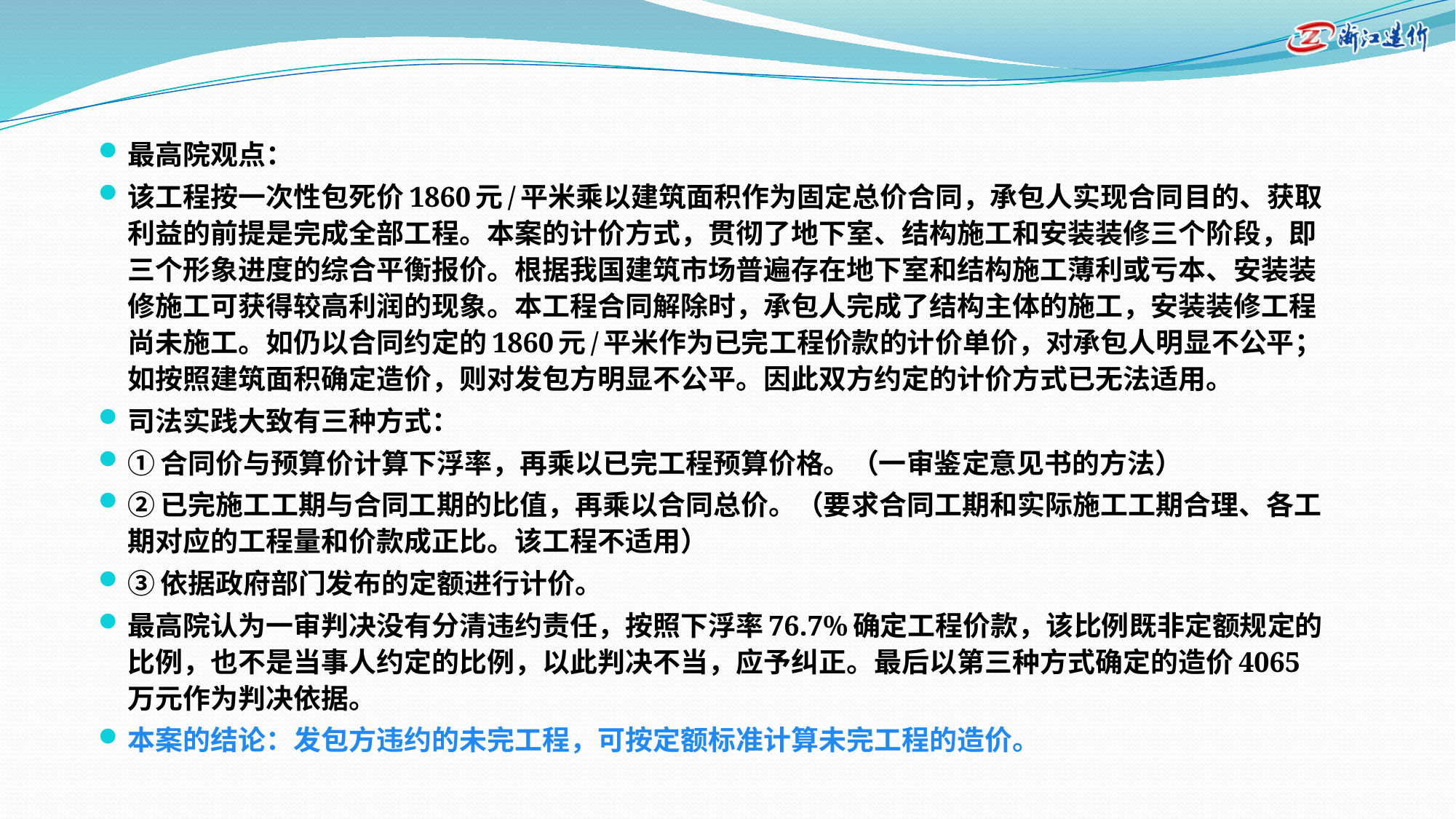

最高院观点：
该工程按一次性包死价1860元/平米乘以建筑面积作为固定总价合同，承包人实现合同目的、获取利益的前提是完成全部工程。本案的计价方式，贯彻了地下室、结构施工和安装装修三个阶段，即三个形象进度的综合平衡报价。根据我国建筑市场普遍存在地下室和结构施工薄利或亏本、安装装修施工可获得较高利润的现象。本工程合同解除时，承包人完成了结构主体的施工，安装装修工程尚未施工。如仍以合同约定的1860元/平米作为已完工程价款的计价单价，对承包人明显不公平；如按照建筑面积确定造价，则对发包方明显不公平。因此双方约定的计价方式已无法适用。
司法实践大致有三种方式：
①合同价与预算价计算下浮率，再乘以已完工程预算价格。（一审鉴定意见书的方法）
②已完施工工期与合同工期的比值，再乘以合同总价。（要求合同工期和实际施工工期合理、各工期对应的工程量和价款成正比。该工程不适用）
③依据政府部门发布的定额进行计价。
最高院认为一审判决没有分清违约责任，按照下浮率76.7%确定工程价款，该比例既非定额规定的比例，也不是当事人约定的比例，以此判决不当，应予纠正。最后以第三种方式确定的造价4065万元作为判决依据。
本案的结论：发包方违约的未完工程，可按定额标准计算未完工程的造价。